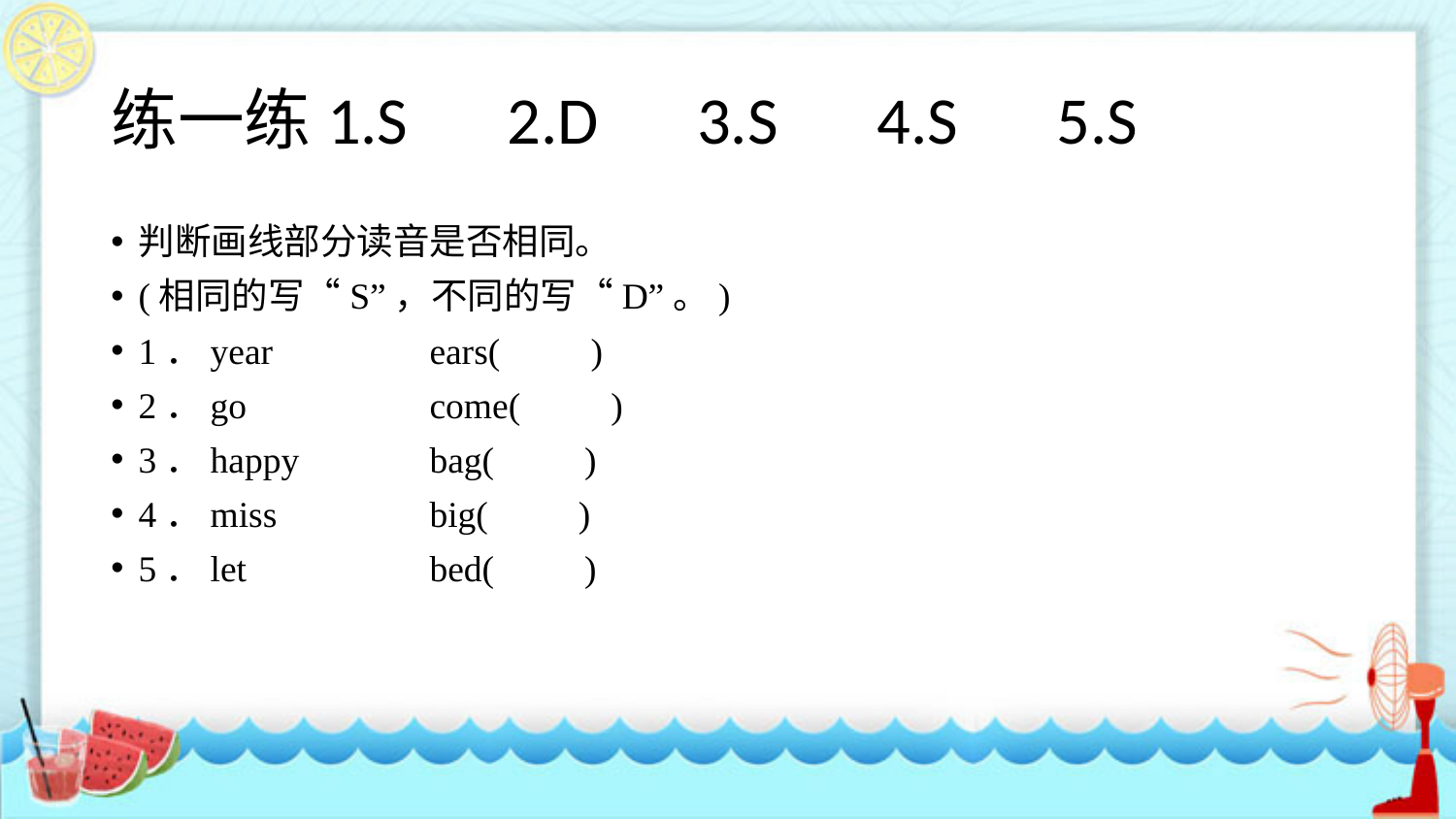

# 练一练1.S　2.D　3.S　4.S　5.S
判断画线部分读音是否相同。
(相同的写“S”，不同的写“D”。)
1．year　　　	ears(　　)
2．go  		come(　　)
3．happy  	bag(　　)
4．miss  	big(　　)
5．let  		bed(　　)